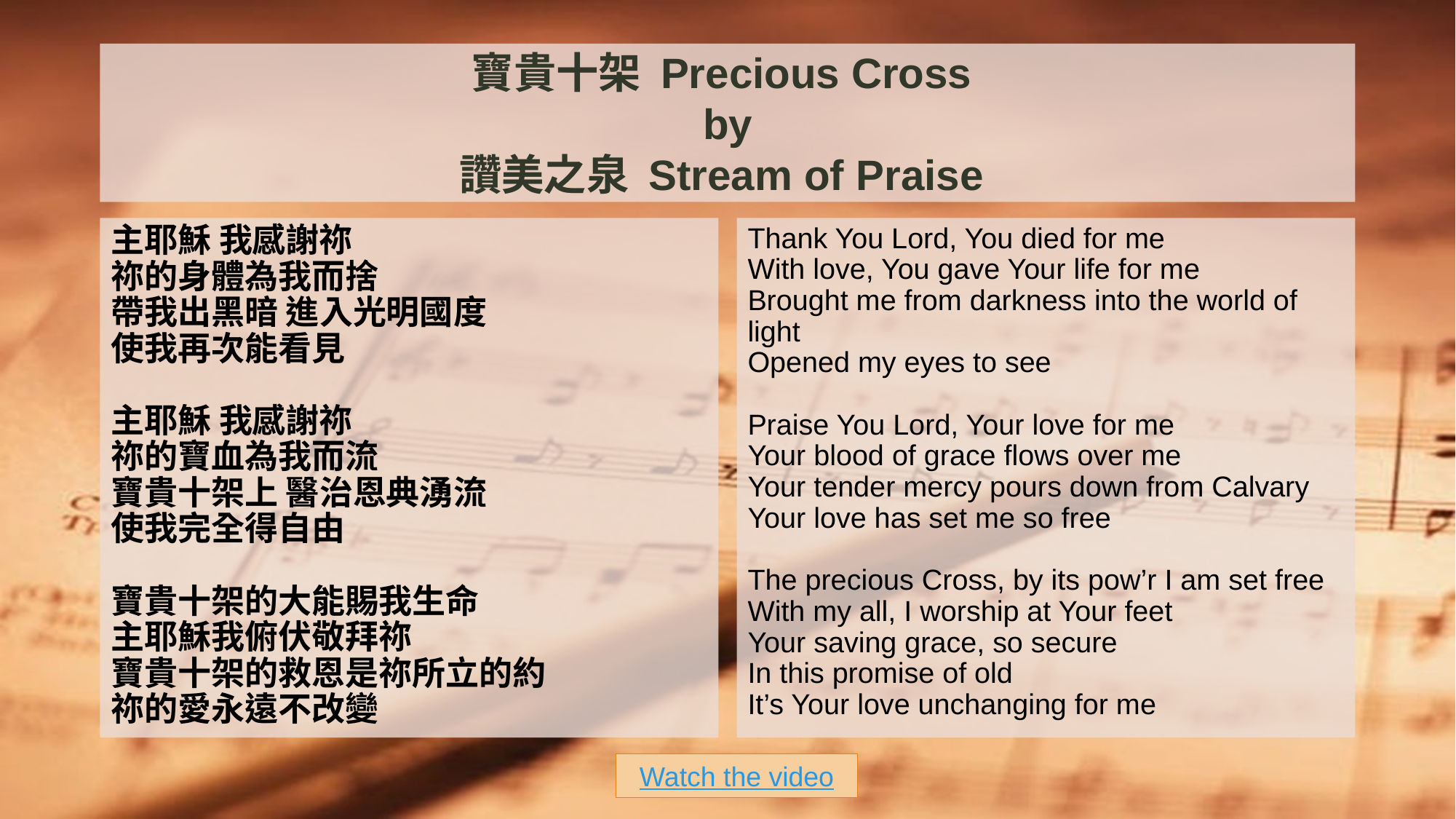

# 寶貴十架 Precious Cross by 讚美之泉 Stream of Praise
主耶穌 我感謝祢
祢的身體為我而捨
帶我出黑暗 進入光明國度
使我再次能看見
主耶穌 我感謝祢
祢的寶血為我而流
寶貴十架上 醫治恩典湧流
使我完全得自由
寶貴十架的大能賜我生命
主耶穌我俯伏敬拜祢
寶貴十架的救恩是祢所立的約
祢的愛永遠不改變

Thank You Lord, You died for me
With love, You gave Your life for me
Brought me from darkness into the world of light
Opened my eyes to see
Praise You Lord, Your love for me
Your blood of grace flows over me
Your tender mercy pours down from Calvary
Your love has set me so free
The precious Cross, by its pow’r I am set free
With my all, I worship at Your feet
Your saving grace, so secure
In this promise of old
It’s Your love unchanging for me

Watch the video